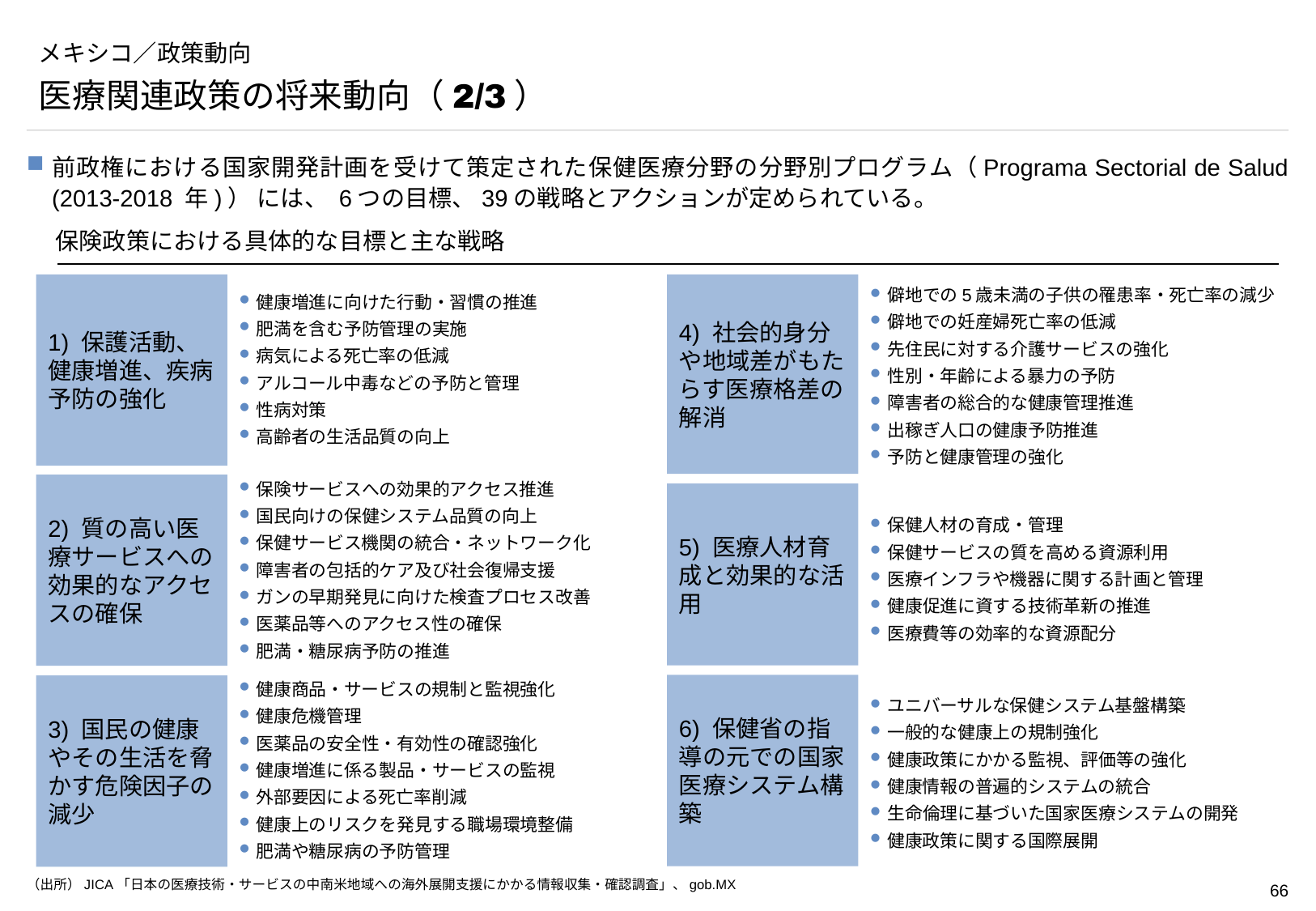

# メキシコ／政策動向
医療関連政策の将来動向（2/3）
前政権における国家開発計画を受けて策定された保健医療分野の分野別プログラム（Programa Sectorial de Salud (2013-2018 年)） には、 6つの目標、39の戦略とアクションが定められている。
保険政策における具体的な目標と主な戦略
1) 保護活動、健康増進、疾病予防の強化
4) 社会的身分や地域差がもたらす医療格差の解消
健康増進に向けた行動・習慣の推進
肥満を含む予防管理の実施
病気による死亡率の低減
アルコール中毒などの予防と管理
性病対策
高齢者の生活品質の向上
僻地での5歳未満の子供の罹患率・死亡率の減少
僻地での妊産婦死亡率の低減
先住民に対する介護サービスの強化
性別・年齢による暴力の予防
障害者の総合的な健康管理推進
出稼ぎ人口の健康予防推進
予防と健康管理の強化

2) 質の高い医療サービスへの効果的なアクセスの確保
5) 医療人材育成と効果的な活用
保険サービスへの効果的アクセス推進
国民向けの保健システム品質の向上
保健サービス機関の統合・ネットワーク化
障害者の包括的ケア及び社会復帰支援
ガンの早期発見に向けた検査プロセス改善
医薬品等へのアクセス性の確保
肥満・糖尿病予防の推進
保健人材の育成・管理
保健サービスの質を高める資源利用
医療インフラや機器に関する計画と管理
健康促進に資する技術革新の推進
医療費等の効率的な資源配分
6) 保健省の指導の元での国家医療システム構築
3) 国民の健康やその生活を脅かす危険因子の減少
健康商品・サービスの規制と監視強化
健康危機管理
医薬品の安全性・有効性の確認強化
健康増進に係る製品・サービスの監視
外部要因による死亡率削減
健康上のリスクを発見する職場環境整備
肥満や糖尿病の予防管理
ユニバーサルな保健システム基盤構築
一般的な健康上の規制強化
健康政策にかかる監視、評価等の強化
健康情報の普遍的システムの統合
生命倫理に基づいた国家医療システムの開発
健康政策に関する国際展開
（出所）JICA「日本の医療技術・サービスの中南米地域への海外展開支援にかかる情報収集・確認調査」、gob.MX